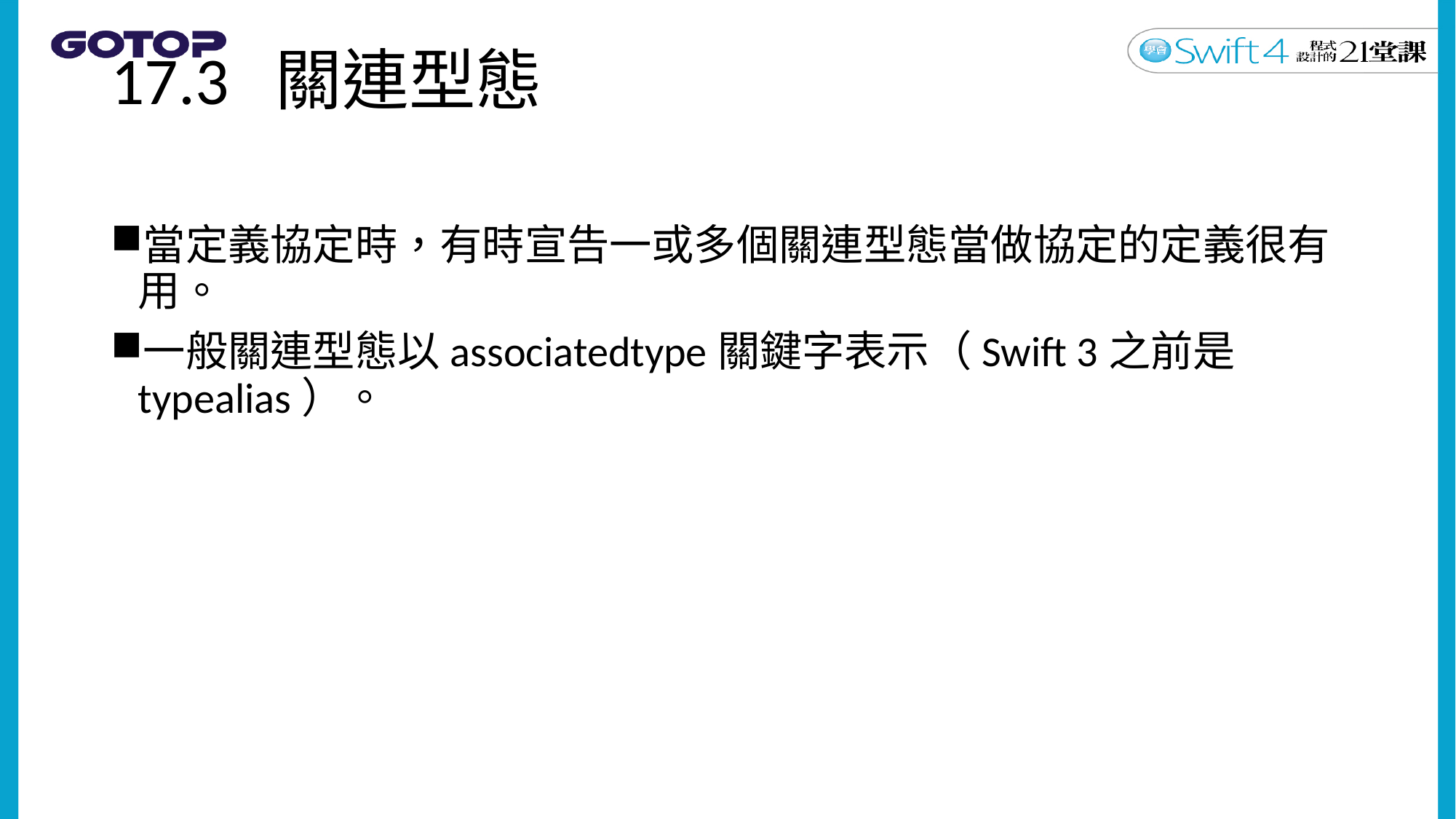

# 17.3  關連型態
當定義協定時，有時宣告一或多個關連型態當做協定的定義很有用。
一般關連型態以associatedtype關鍵字表示（Swift 3之前是typealias）。